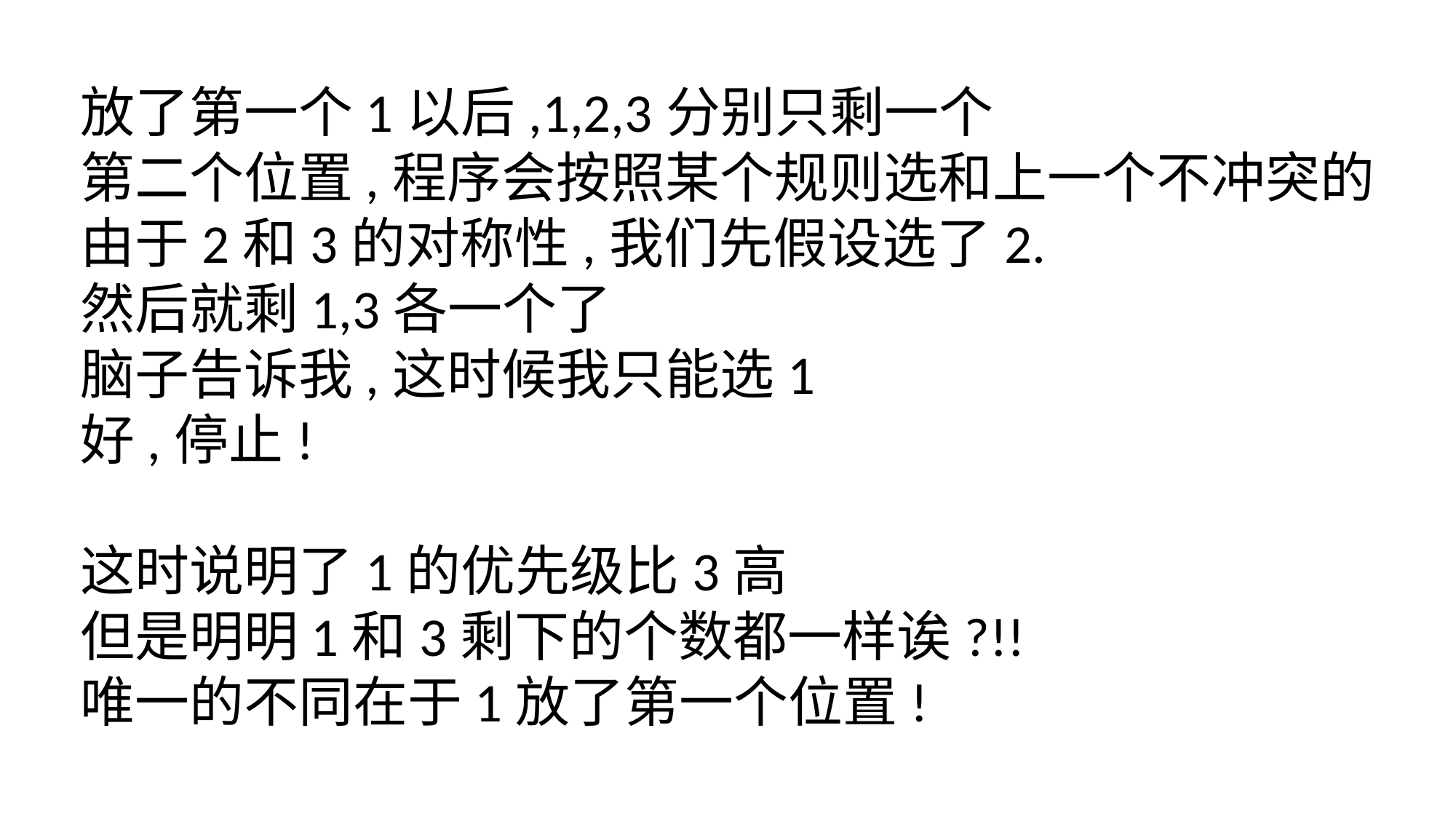

放了第一个1以后,1,2,3分别只剩一个
第二个位置,程序会按照某个规则选和上一个不冲突的
由于2和3的对称性,我们先假设选了2.
然后就剩1,3各一个了
脑子告诉我,这时候我只能选1
好,停止!

这时说明了1的优先级比3高
但是明明1和3剩下的个数都一样诶?!!
唯一的不同在于1放了第一个位置!